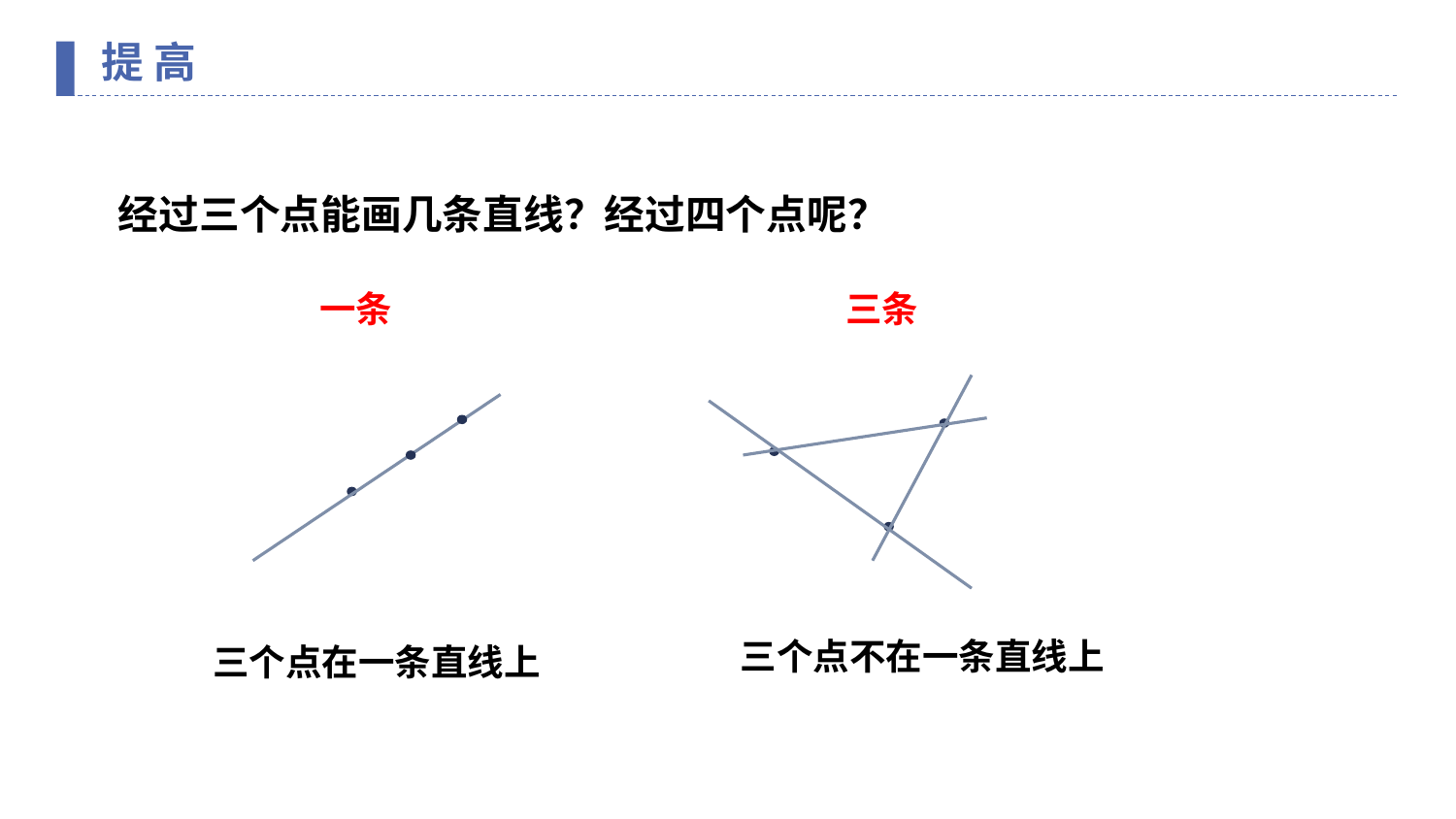

提 高
经过三个点能画几条直线？经过四个点呢？
一条
三条

三个点不在一条直线上
三个点在一条直线上